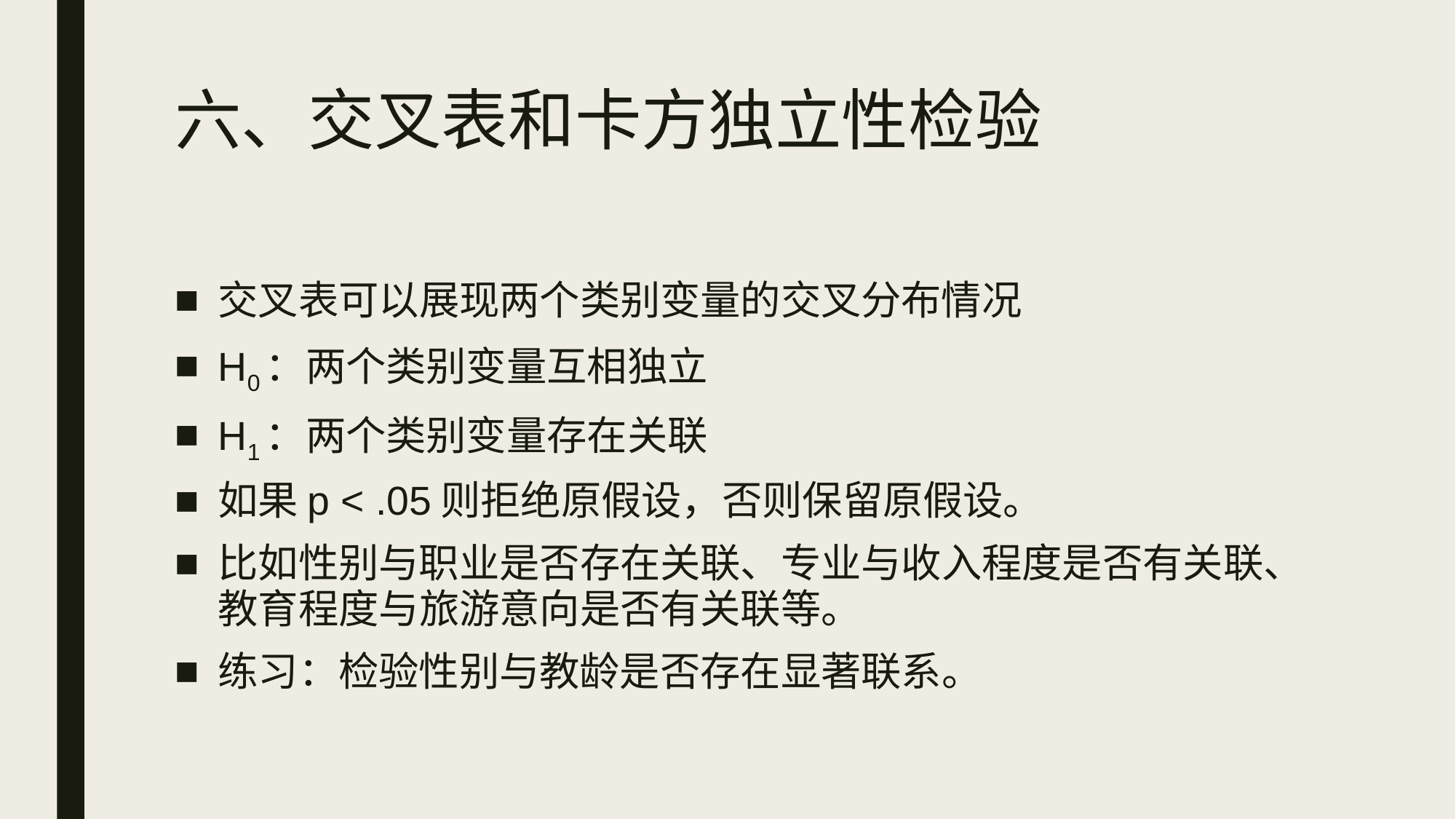

# 六、交叉表和卡方独立性检验
交叉表可以展现两个类别变量的交叉分布情况
H0：两个类别变量互相独立
H1：两个类别变量存在关联
如果p < .05则拒绝原假设，否则保留原假设。
比如性别与职业是否存在关联、专业与收入程度是否有关联、教育程度与旅游意向是否有关联等。
练习：检验性别与教龄是否存在显著联系。